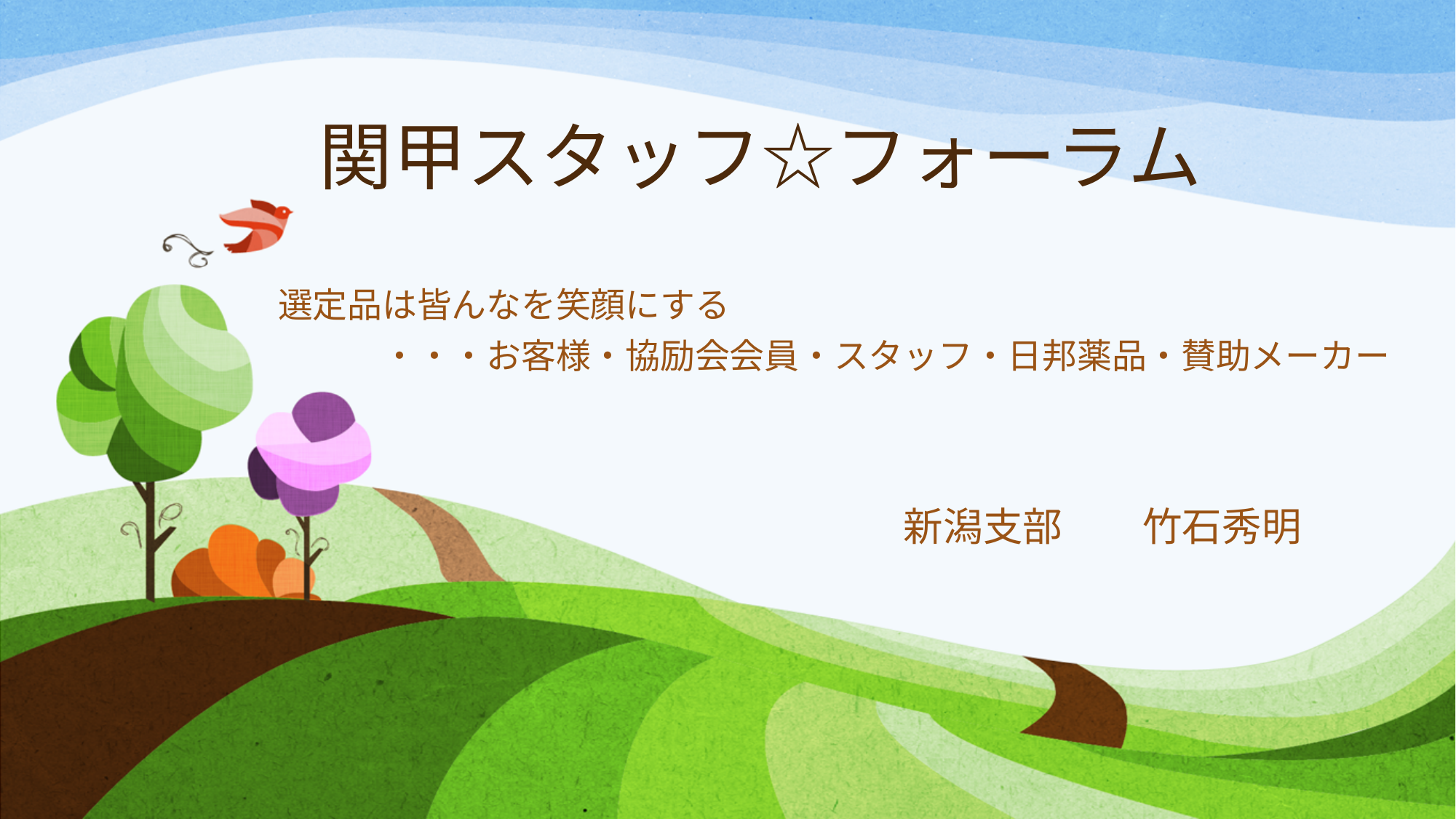

# 関甲スタッフ☆フォーラム
選定品は皆んなを笑顔にする
　　　・・・お客様・協励会会員・スタッフ・日邦薬品・賛助メーカー

　　　　　　　　　　　　　　　　　　新潟支部　　竹石秀明